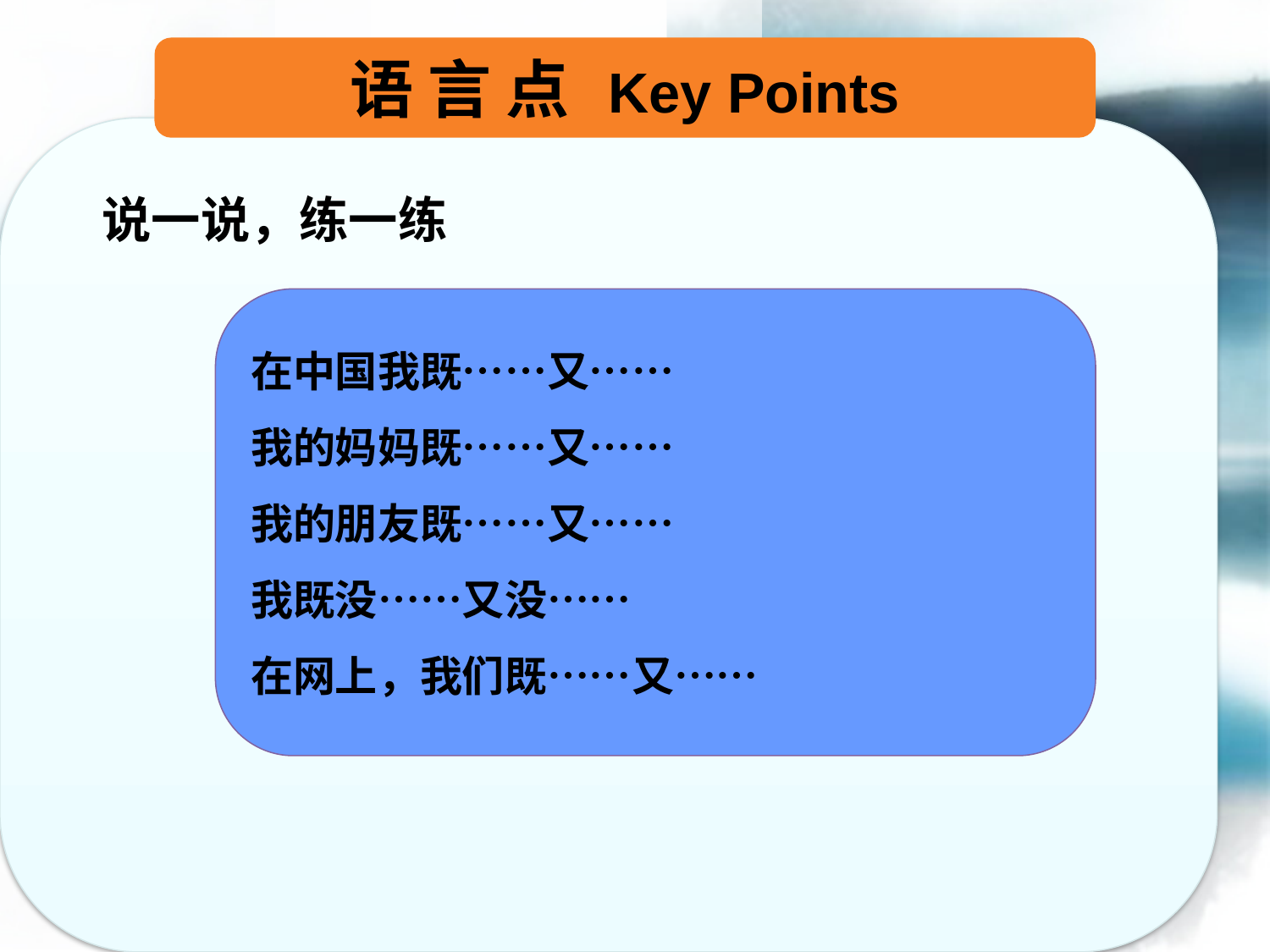

语 言 点  Key Points

说一说，练一练

在中国我既……又……
我的妈妈既……又……
我的朋友既……又……
我既没……又没……
在网上，我们既……又……